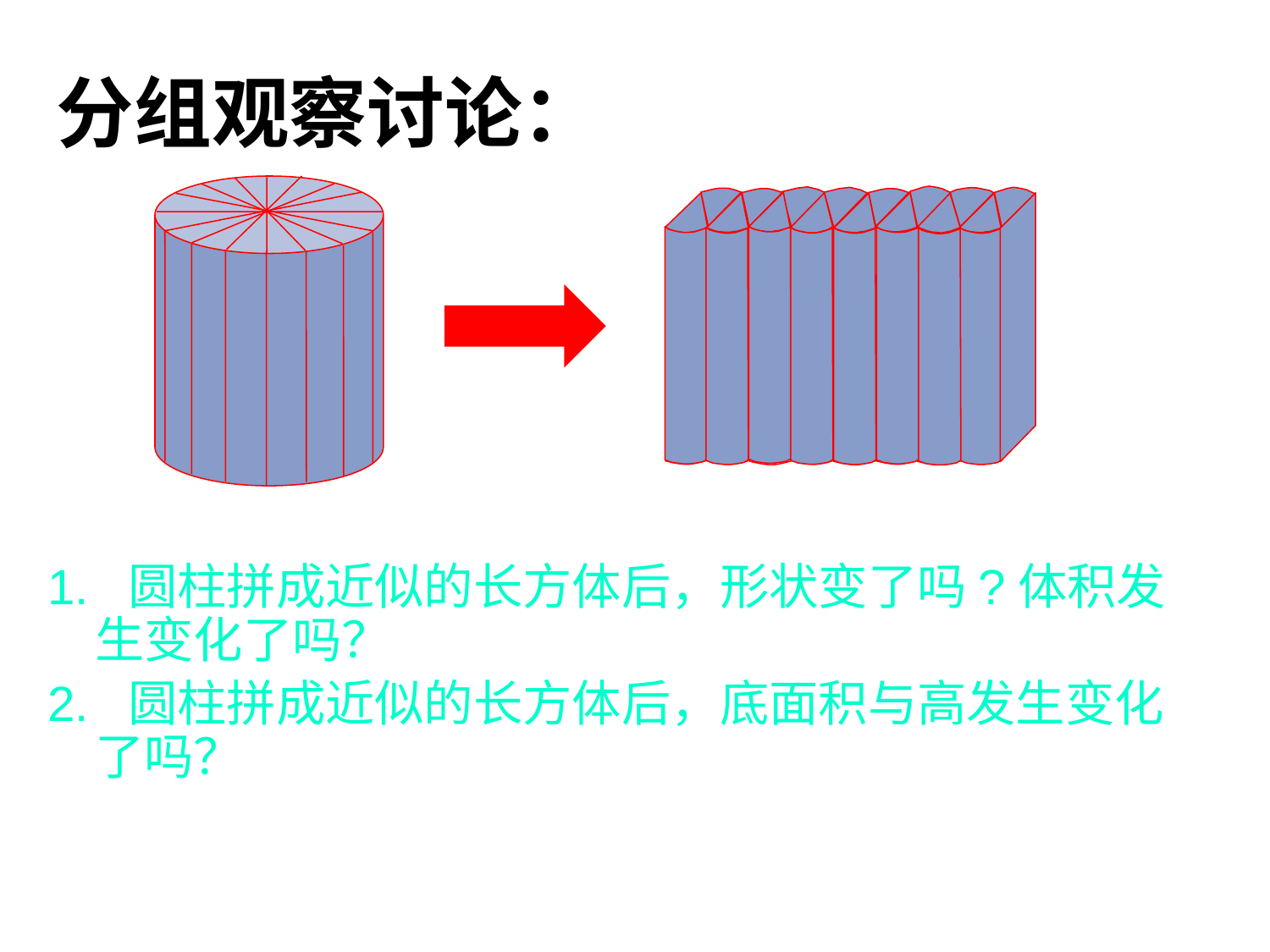

# 分组观察讨论：

1.  圆柱拼成近似的长方体后，形状变了吗?体积发生变化了吗？
2.  圆柱拼成近似的长方体后，底面积与高发生变化了吗？